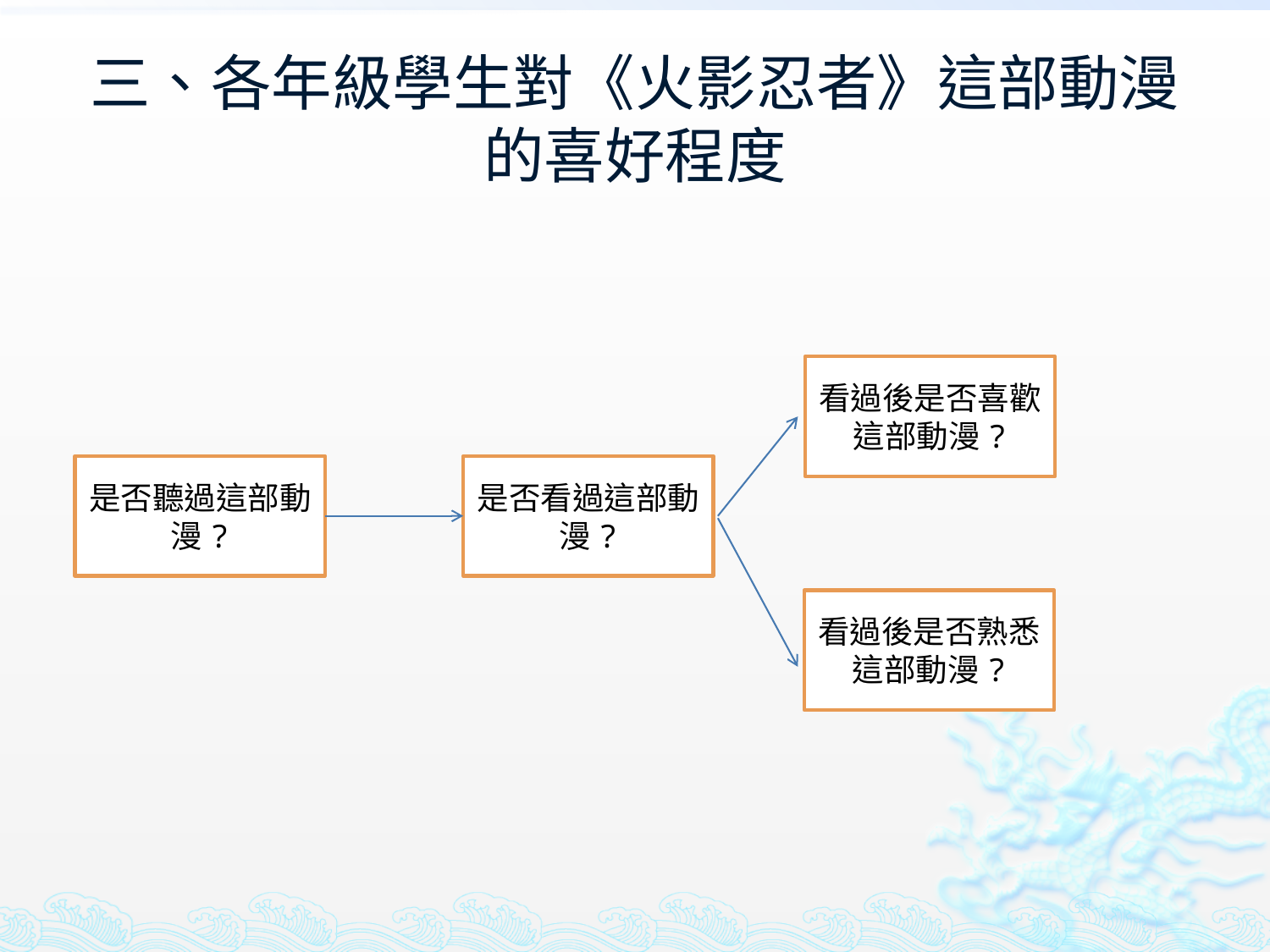

# 三、各年級學生對《火影忍者》這部動漫的喜好程度

看過後是否喜歡這部動漫?
是否看過這部動漫?
是否聽過這部動漫?
看過後是否熟悉這部動漫?